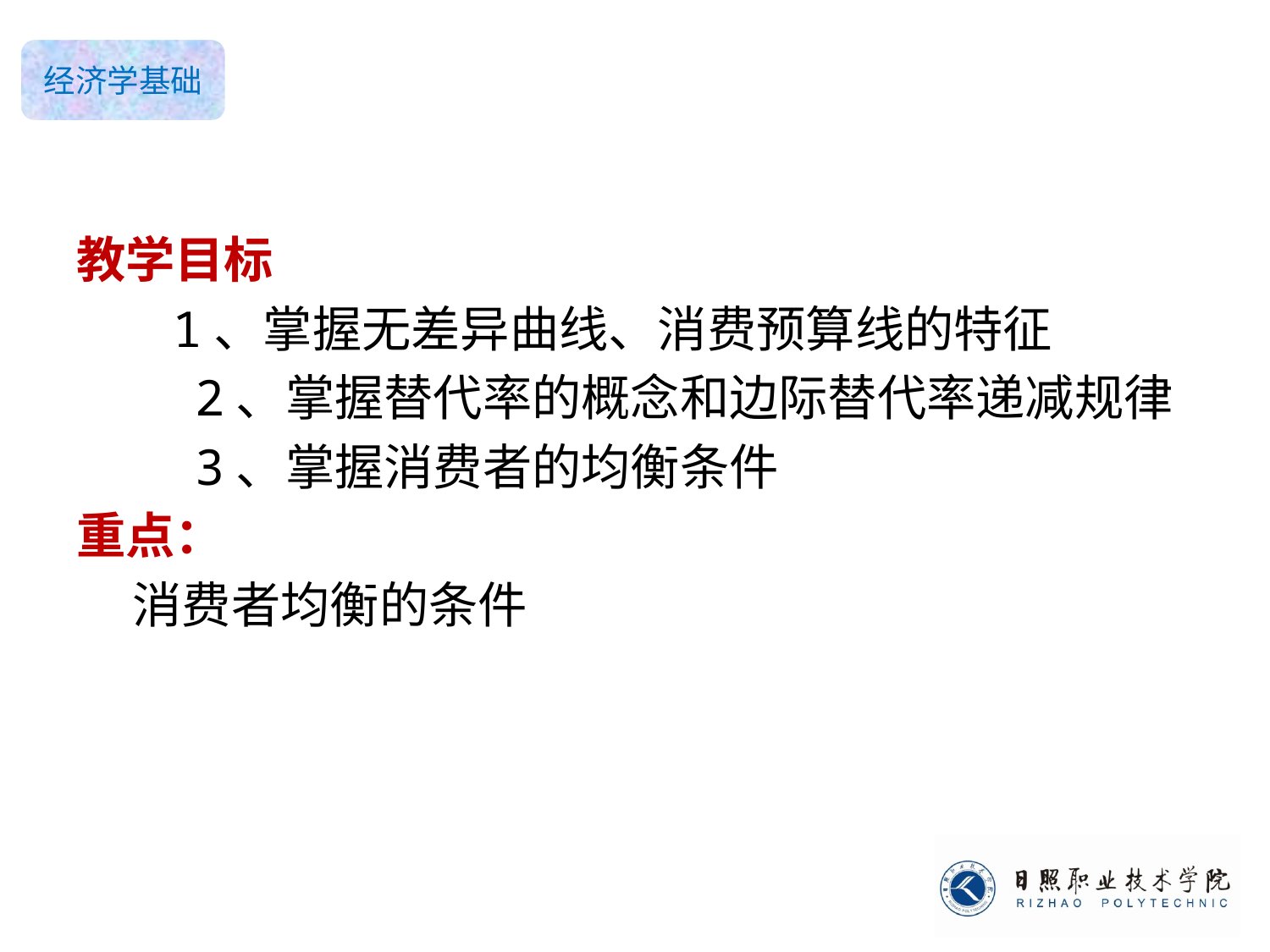

教学目标
       1、掌握无差异曲线、消费预算线的特征
    2、掌握替代率的概念和边际替代率递减规律
    3、掌握消费者的均衡条件
重点：
    消费者均衡的条件